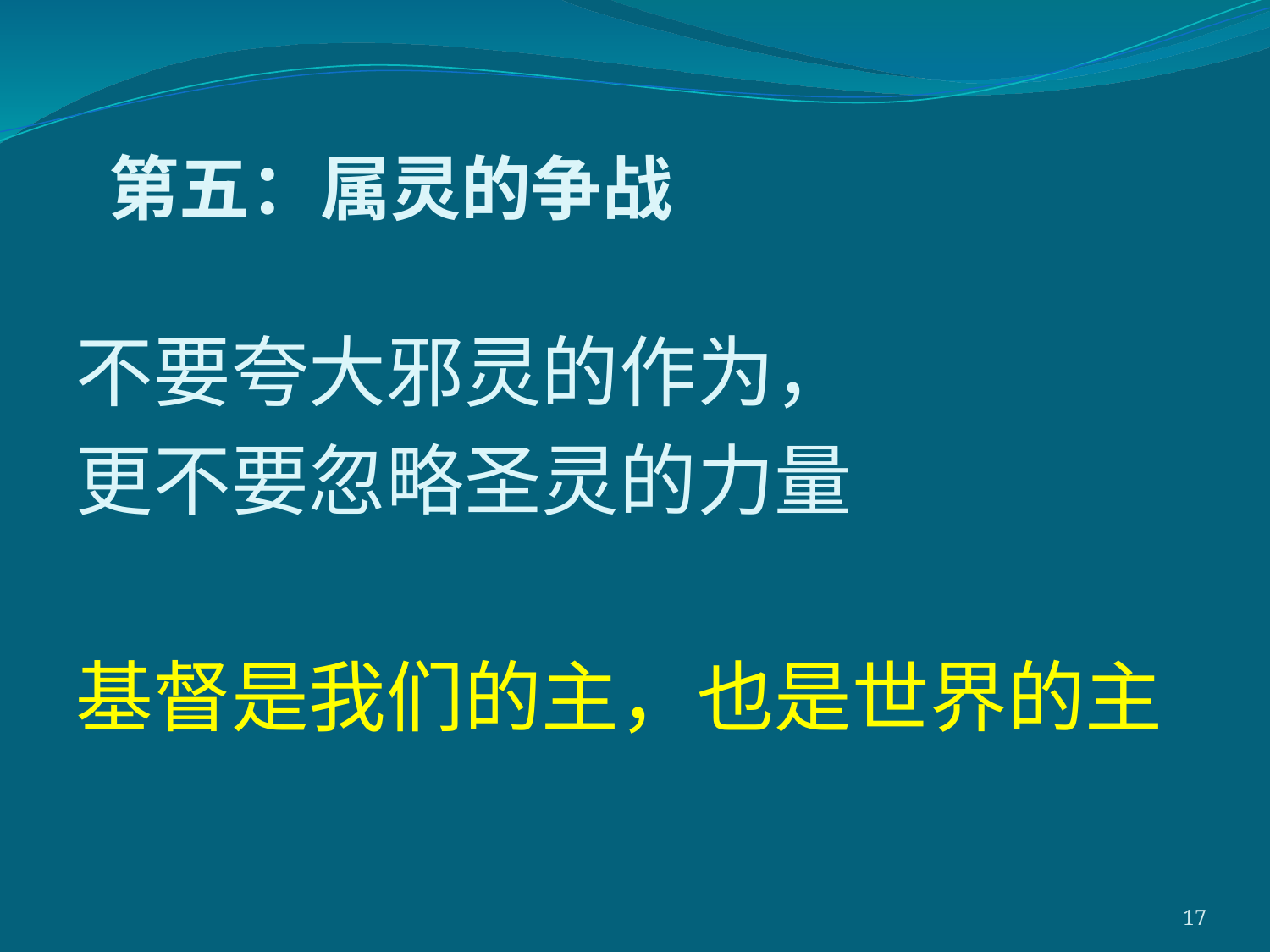

第五：属灵的争战

不要夸大邪灵的作为，
更不要忽略圣灵的力量

基督是我们的主，也是世界的主
17